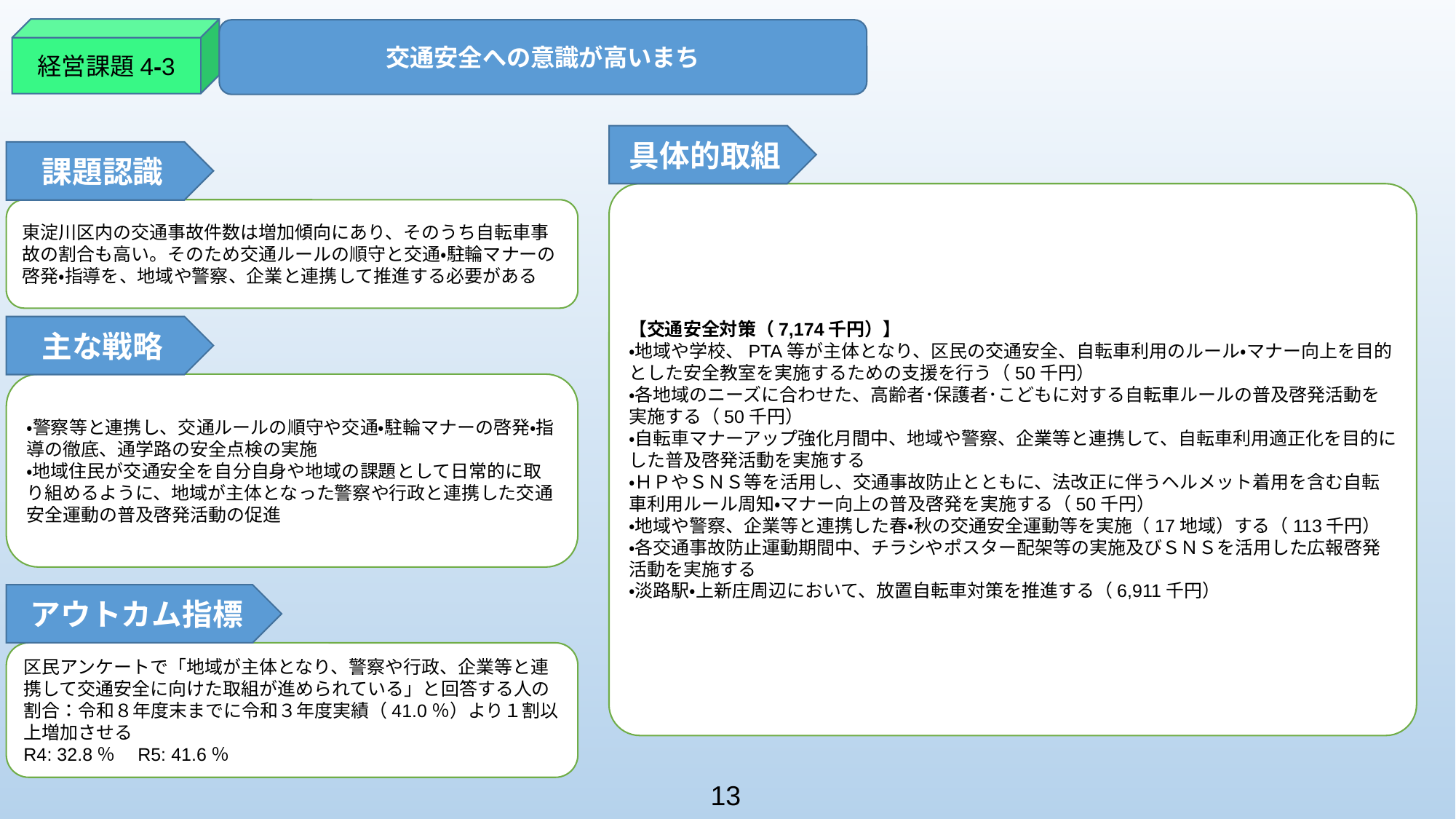

経営課題4-3
交通安全への意識が高いまち
具体的取組
課題認識
【交通安全対策（7,174千円）】
・地域や学校、PTA等が主体となり、区民の交通安全、自転車利用のルール・マナー向上を目的とした安全教室を実施するための支援を行う（50千円）
・各地域のニーズに合わせた、高齢者･保護者･こどもに対する自転車ルールの普及啓発活動を実施する（50千円）
・自転車マナーアップ強化月間中、地域や警察、企業等と連携して、自転車利用適正化を目的にした普及啓発活動を実施する
・ＨＰやＳＮＳ等を活用し、交通事故防止とともに、法改正に伴うヘルメット着用を含む自転車利用ルール周知・マナー向上の普及啓発を実施する（50千円）
・地域や警察、企業等と連携した春・秋の交通安全運動等を実施（17地域）する（113千円）
・各交通事故防止運動期間中、チラシやポスター配架等の実施及びＳＮＳを活用した広報啓発活動を実施する
・淡路駅・上新庄周辺において、放置自転車対策を推進する（6,911千円）
東淀川区内の交通事故件数は増加傾向にあり、そのうち自転車事故の割合も高い。そのため交通ルールの順守と交通・駐輪マナーの啓発・指導を、地域や警察、企業と連携して推進する必要がある
主な戦略
・警察等と連携し、交通ルールの順守や交通・駐輪マナーの啓発・指導の徹底、通学路の安全点検の実施
・地域住民が交通安全を自分自身や地域の課題として日常的に取り組めるように、地域が主体となった警察や行政と連携した交通安全運動の普及啓発活動の促進
アウトカム指標
区民アンケートで「地域が主体となり、警察や行政、企業等と連携して交通安全に向けた取組が進められている」と回答する人の割合：令和８年度末までに令和３年度実績（41.0％）より１割以上増加させる
R4: 32.8％　R5: 41.6％
13